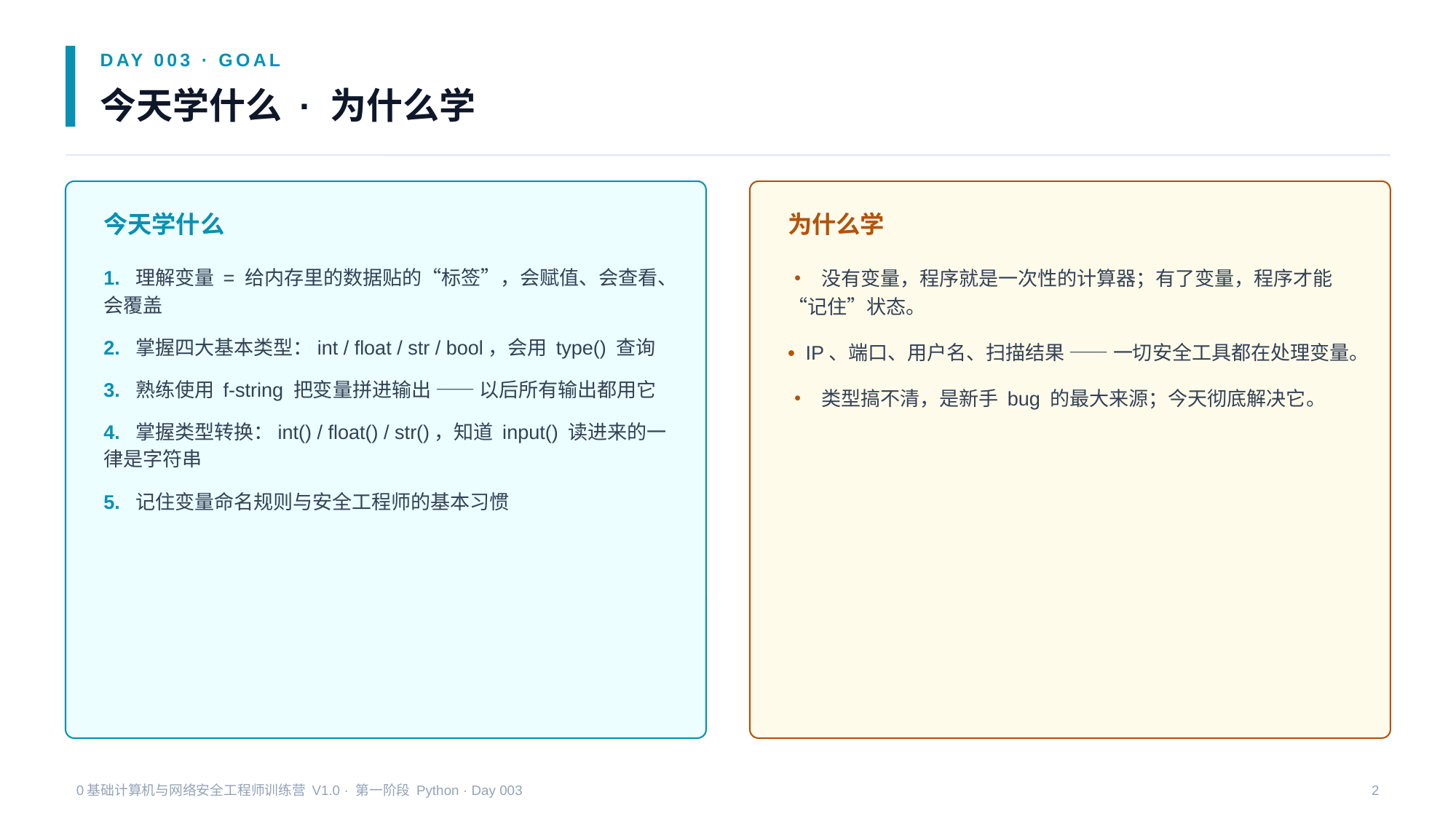

DAY 003 · GOAL

今天学什么 · 为什么学

今天学什么
为什么学
1.  理解变量 = 给内存里的数据贴的“标签”，会赋值、会查看、会覆盖
2.  掌握四大基本类型：int / float / str / bool，会用 type() 查询
3.  熟练使用 f-string 把变量拼进输出 —— 以后所有输出都用它
4.  掌握类型转换：int() / float() / str()，知道 input() 读进来的一律是字符串
5.  记住变量命名规则与安全工程师的基本习惯
•  没有变量，程序就是一次性的计算器；有了变量，程序才能“记住”状态。
•  IP、端口、用户名、扫描结果 —— 一切安全工具都在处理变量。
•  类型搞不清，是新手 bug 的最大来源；今天彻底解决它。
0基础计算机与网络安全工程师训练营 V1.0 · 第一阶段 Python · Day 003
2